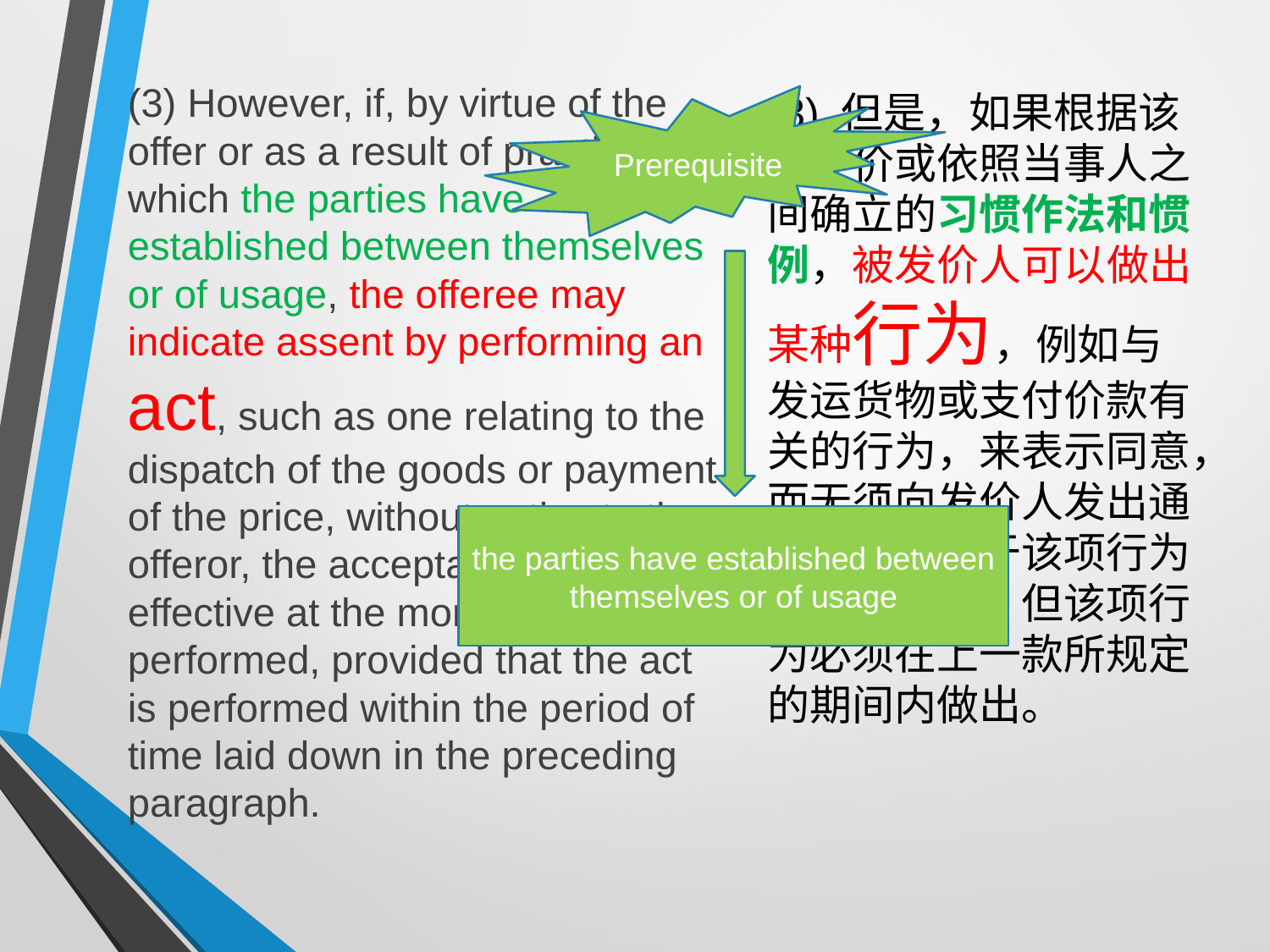

(3) 但是，如果根据该项发价或依照当事人之间确立的习惯作法和惯例，被发价人可以做出某种行为，例如与发运货物或支付价款有关的行为，来表示同意，而无须向发价人发出通知，则接受于该项行为做出时生效，但该项行为必须在上一款所规定的期间内做出。
(3) However, if, by virtue of the offer or as a result of practices which the parties have established between themselves or of usage, the offeree may indicate assent by performing an act, such as one relating to the dispatch of the goods or payment of the price, without notice to the offeror, the acceptance is effective at the moment the act is performed, provided that the act is performed within the period of time laid down in the preceding paragraph.

Prerequisite

the parties have established between themselves or of usage